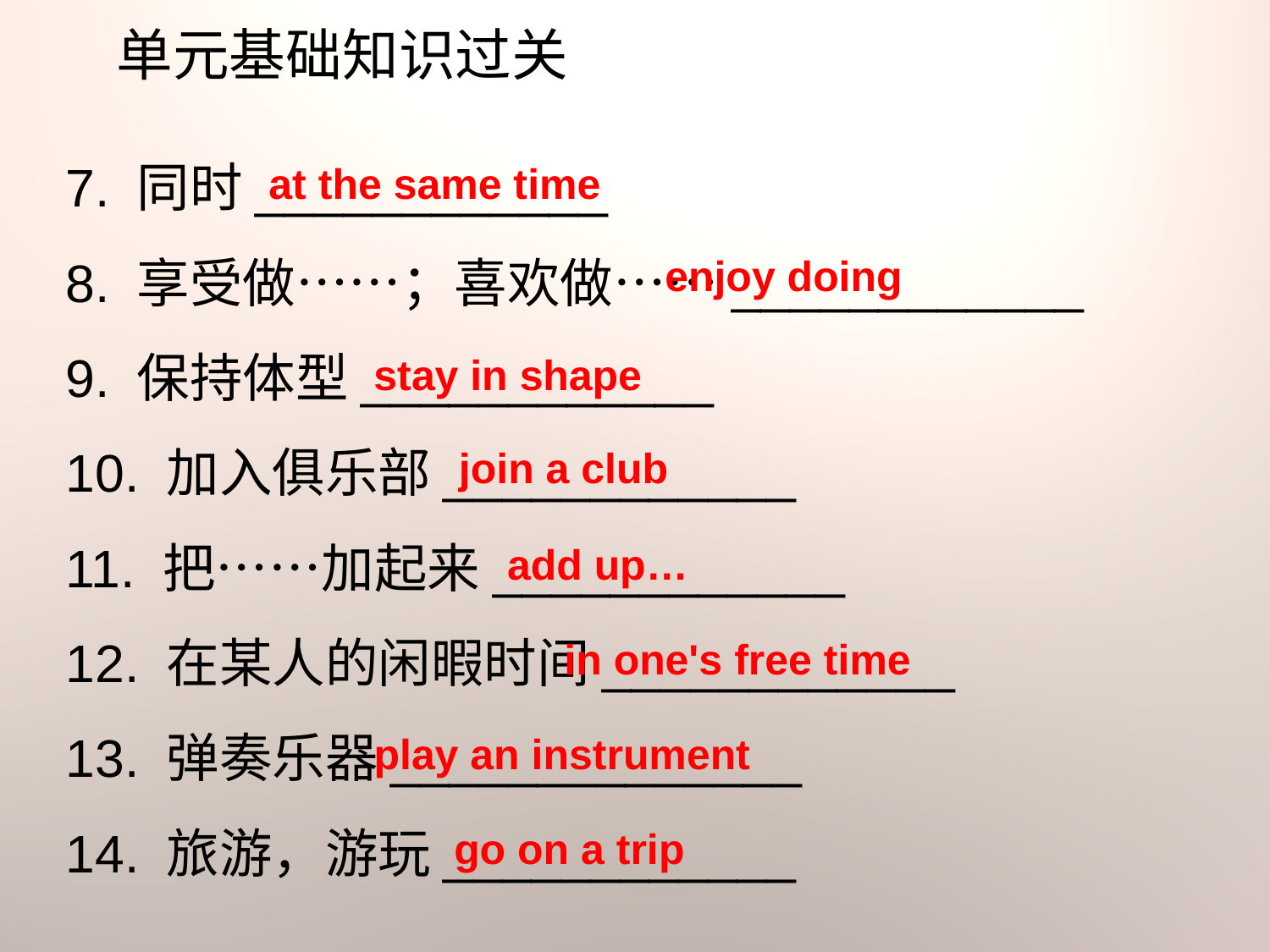

单元基础知识过关
7. 同时____________
8. 享受做……；喜欢做……____________
9. 保持体型____________
10. 加入俱乐部____________
11. 把……加起来____________
12. 在某人的闲暇时间____________
13. 弹奏乐器______________
14. 旅游，游玩____________
at the same time
enjoy doing
stay in shape
join a club
add up…
in one's free time
play an instrument
go on a trip